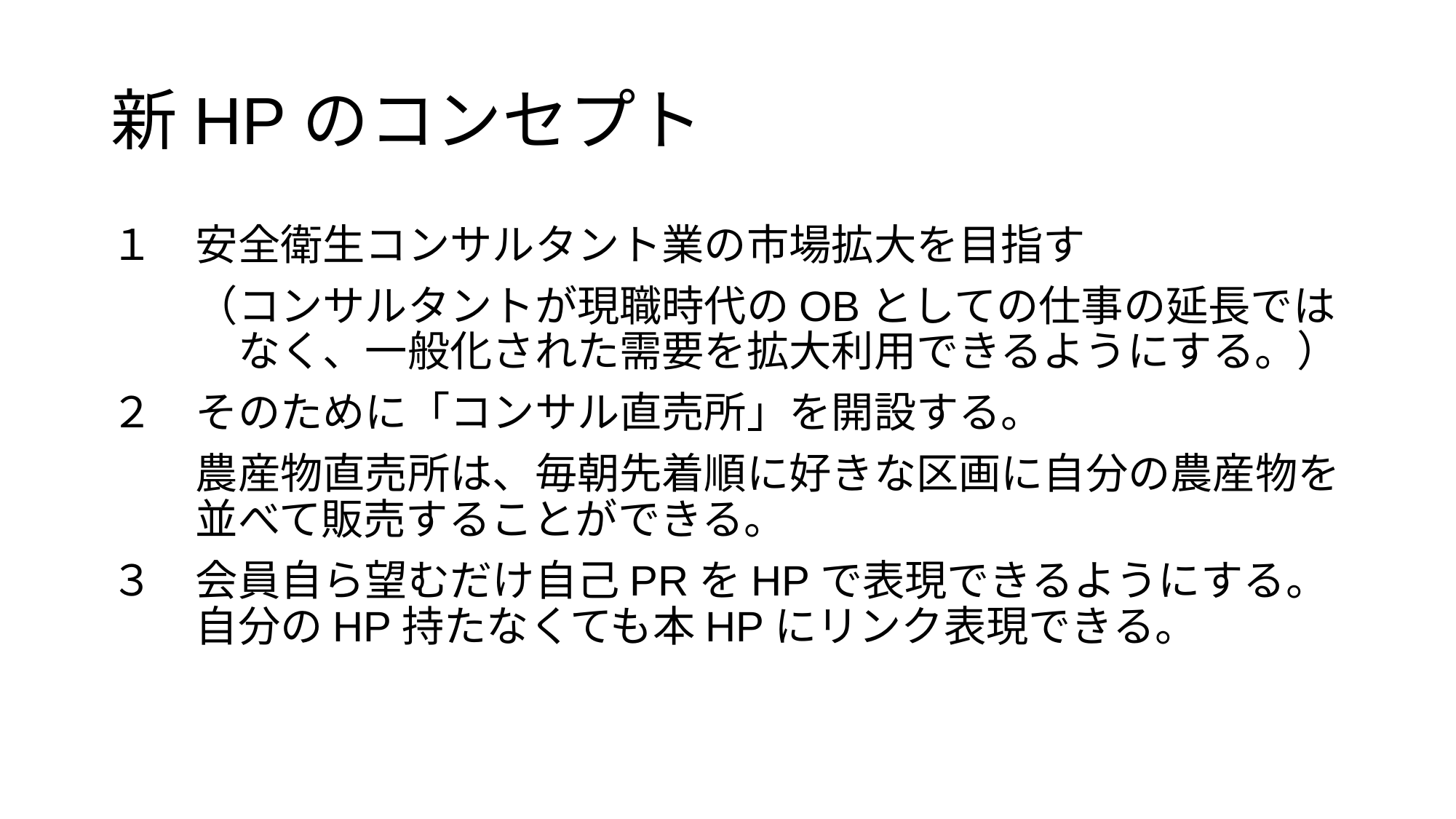

# 新HPのコンセプト
１　安全衛生コンサルタント業の市場拡大を目指す
　　（コンサルタントが現職時代のOBとしての仕事の延長では
　　　なく、一般化された需要を拡大利用できるようにする。）
２　そのために「コンサル直売所」を開設する。
　　農産物直売所は、毎朝先着順に好きな区画に自分の農産物を
　　並べて販売することができる。
３　会員自ら望むだけ自己PRをHPで表現できるようにする。
　　自分のHP持たなくても本HPにリンク表現できる。